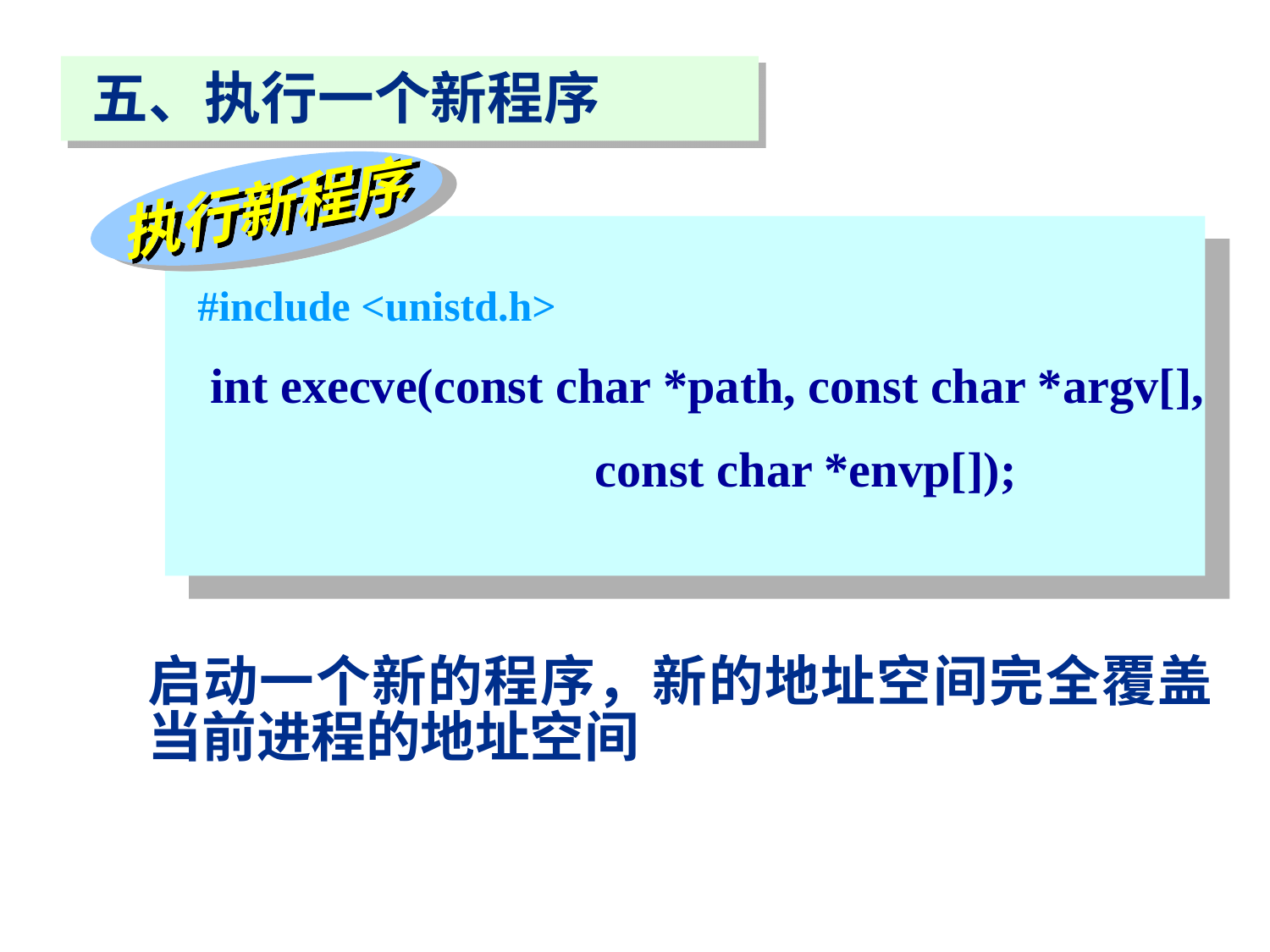

五、执行一个新程序

执行新程序

#include <unistd.h>
int execve(const char *path, const char *argv[],
                const char *envp[]);
启动一个新的程序，新的地址空间完全覆盖当前进程的地址空间